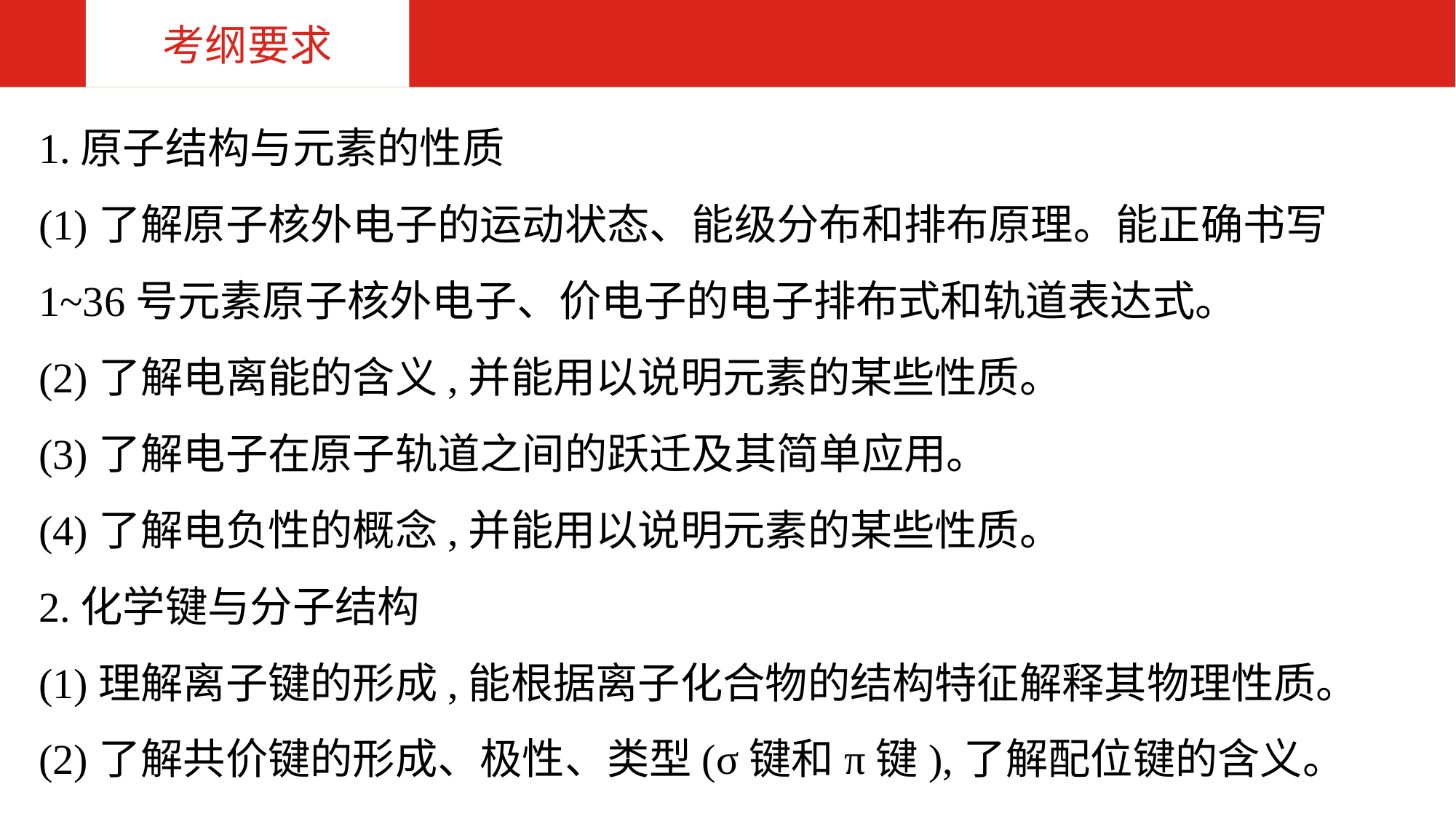

考纲要求
1.原子结构与元素的性质
(1)了解原子核外电子的运动状态、能级分布和排布原理。能正确书写1~36号元素原子核外电子、价电子的电子排布式和轨道表达式。
(2)了解电离能的含义,并能用以说明元素的某些性质。
(3)了解电子在原子轨道之间的跃迁及其简单应用。
(4)了解电负性的概念,并能用以说明元素的某些性质。
2.化学键与分子结构
(1)理解离子键的形成,能根据离子化合物的结构特征解释其物理性质。
(2)了解共价键的形成、极性、类型(σ键和π键),了解配位键的含义。